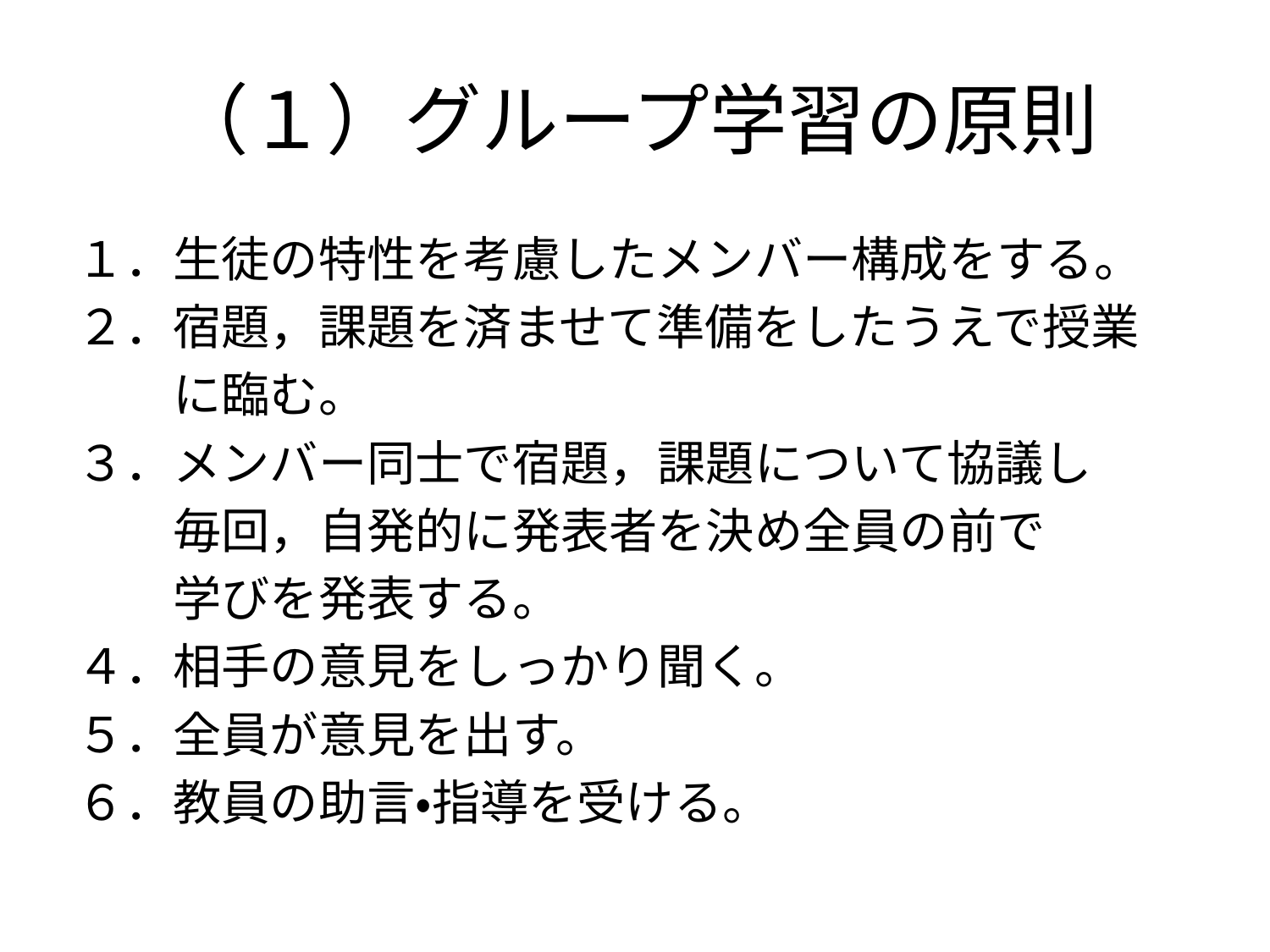

# （１）グループ学習の原則
１．生徒の特性を考慮したメンバー構成をする。
２．宿題，課題を済ませて準備をしたうえで授業
　　に臨む。
３．メンバー同士で宿題，課題について協議し
　　毎回，自発的に発表者を決め全員の前で
　　学びを発表する。
４．相手の意見をしっかり聞く。
５．全員が意見を出す。
６．教員の助言・指導を受ける。